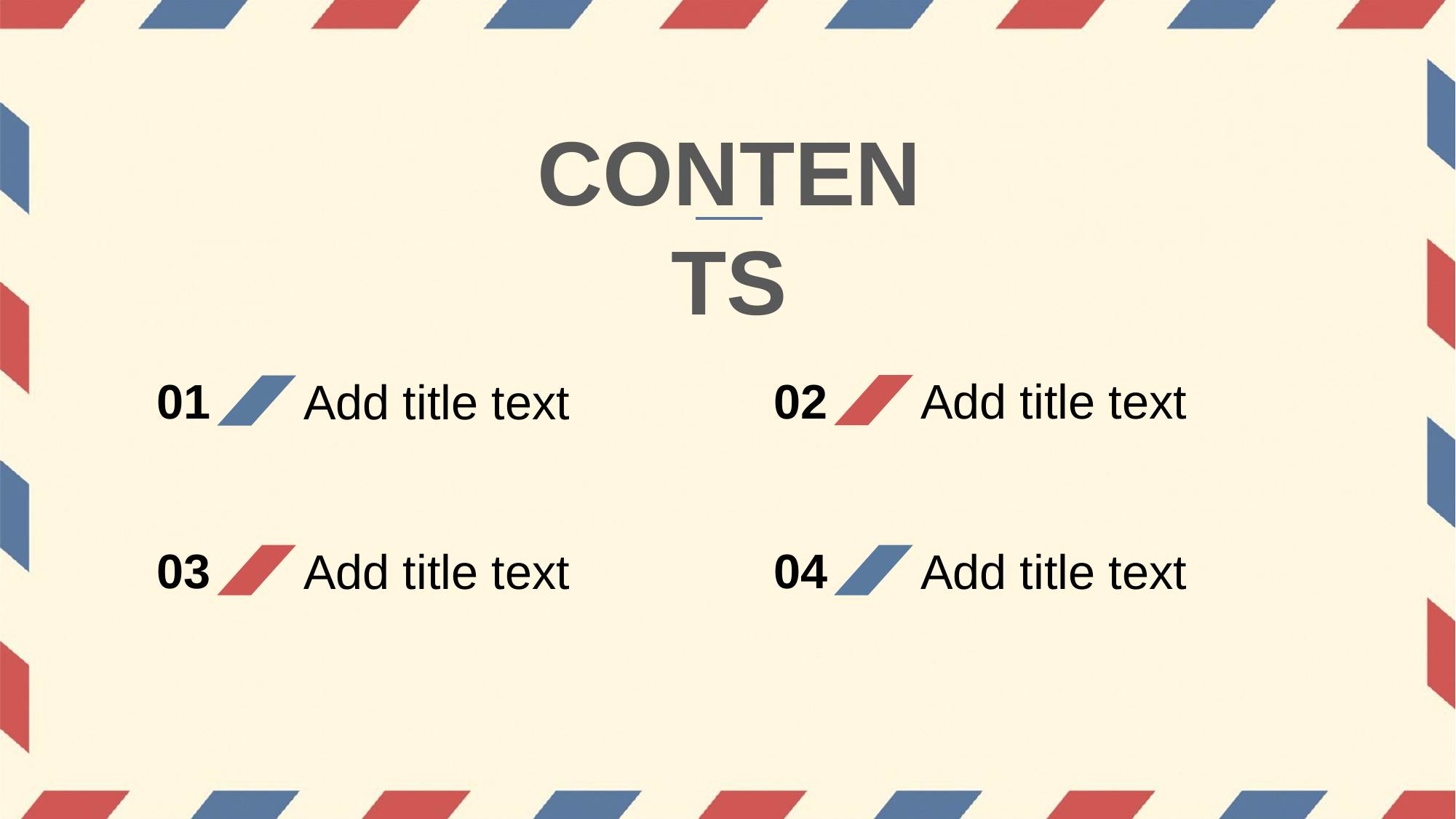

行业PPT模板http://www.1ppt.com/hangye/
CONTENTS
02
Add title text

01
Add title text

03
Add title text

04
Add title text